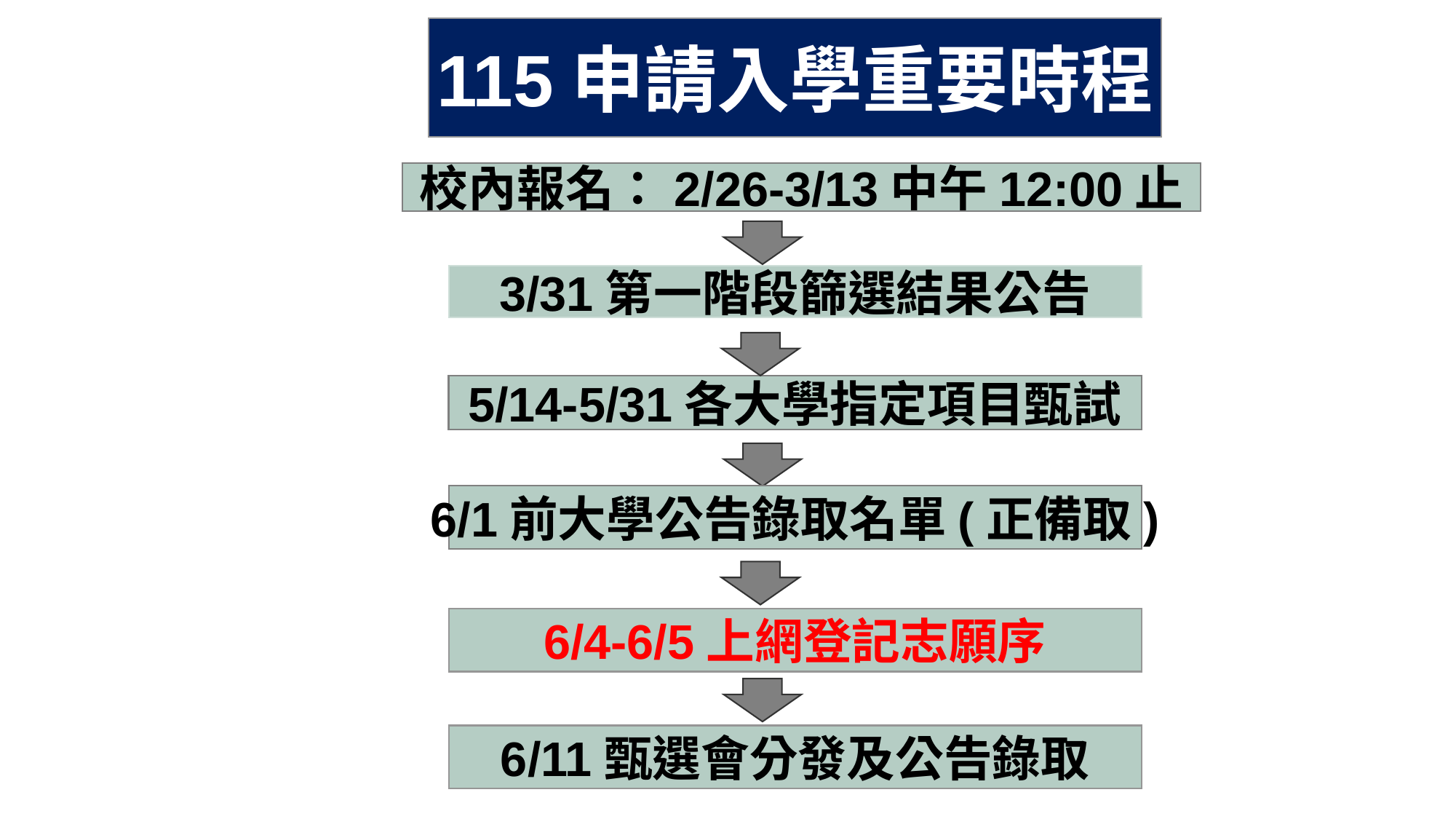

115申請入學重要時程
校內報名：2/26-3/13中午12:00止

3/31第一階段篩選結果公告

5/14-5/31各大學指定項目甄試

6/1前大學公告錄取名單(正備取)

6/4-6/5上網登記志願序

6/11甄選會分發及公告錄取
3